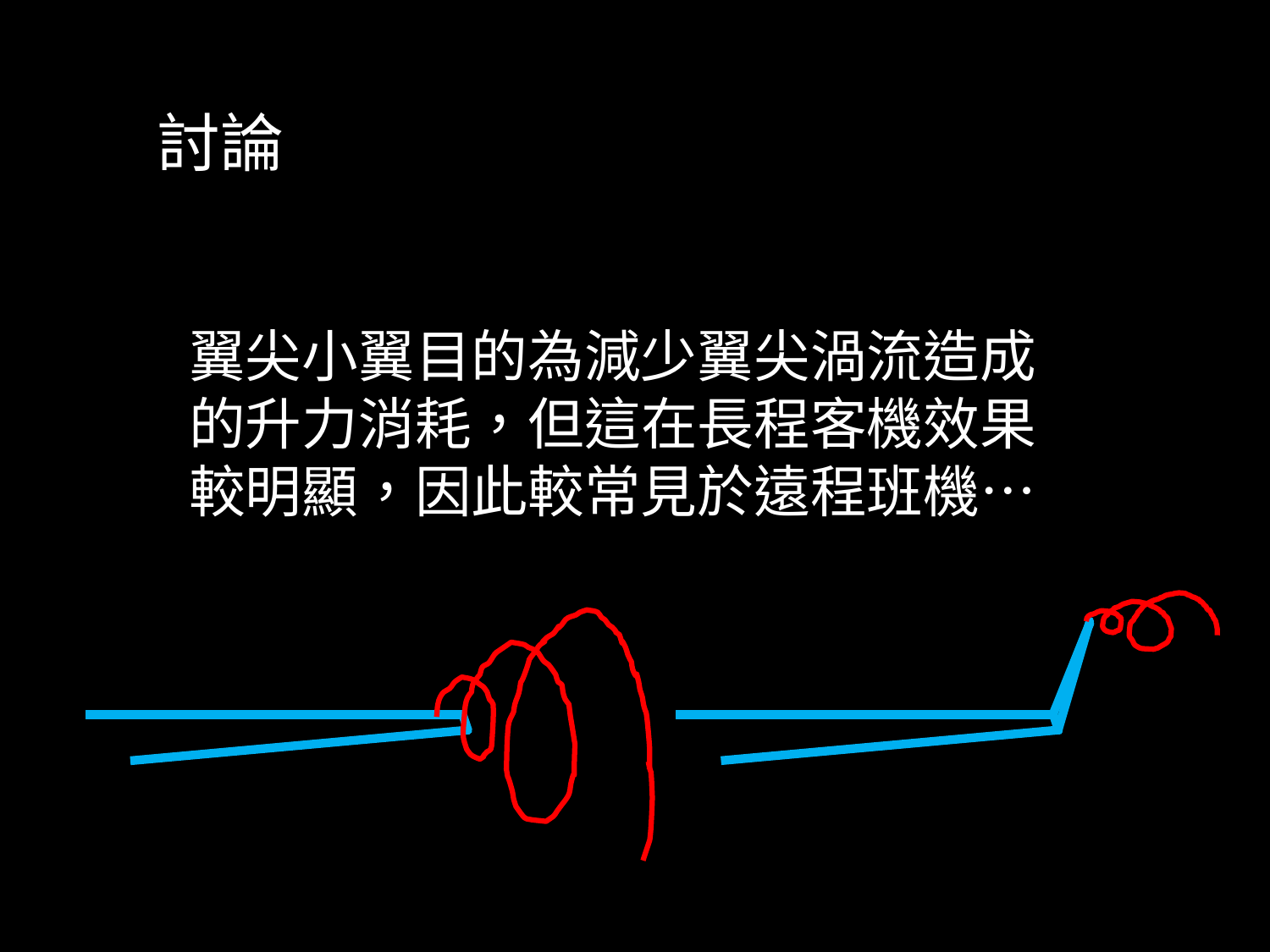

討論
翼尖小翼目的為減少翼尖渦流造成的升力消耗，但這在長程客機效果較明顯，因此較常見於遠程班機…